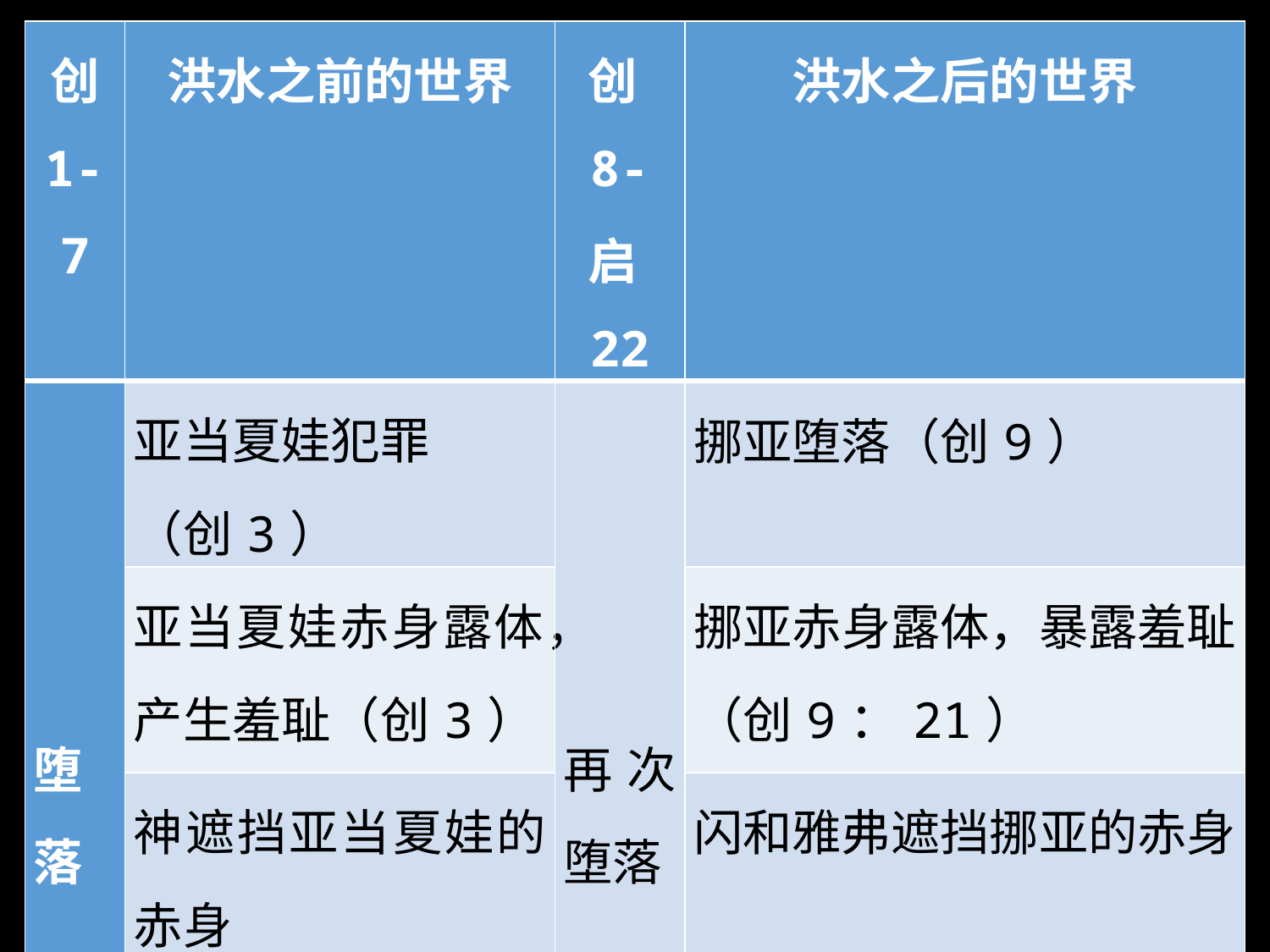

| 创 1-7 | 洪水之前的世界 | 创8- 启22 | 洪水之后的世界 |
| --- | --- | --- | --- |
| 堕落 | 亚当夏娃犯罪 （创3） | 再次堕落 | 挪亚堕落（创9） |
|  | 亚当夏娃赤身露体，产生羞耻（创3） |  | 挪亚赤身露体，暴露羞耻（创9：21） |
|  | 神遮挡亚当夏娃的赤身 |  | 闪和雅弗遮挡挪亚的赤身 |
|  | 亚当的罪给后裔带来咒诅 |  | 挪亚的堕落给后裔迦南带来咒诅 |